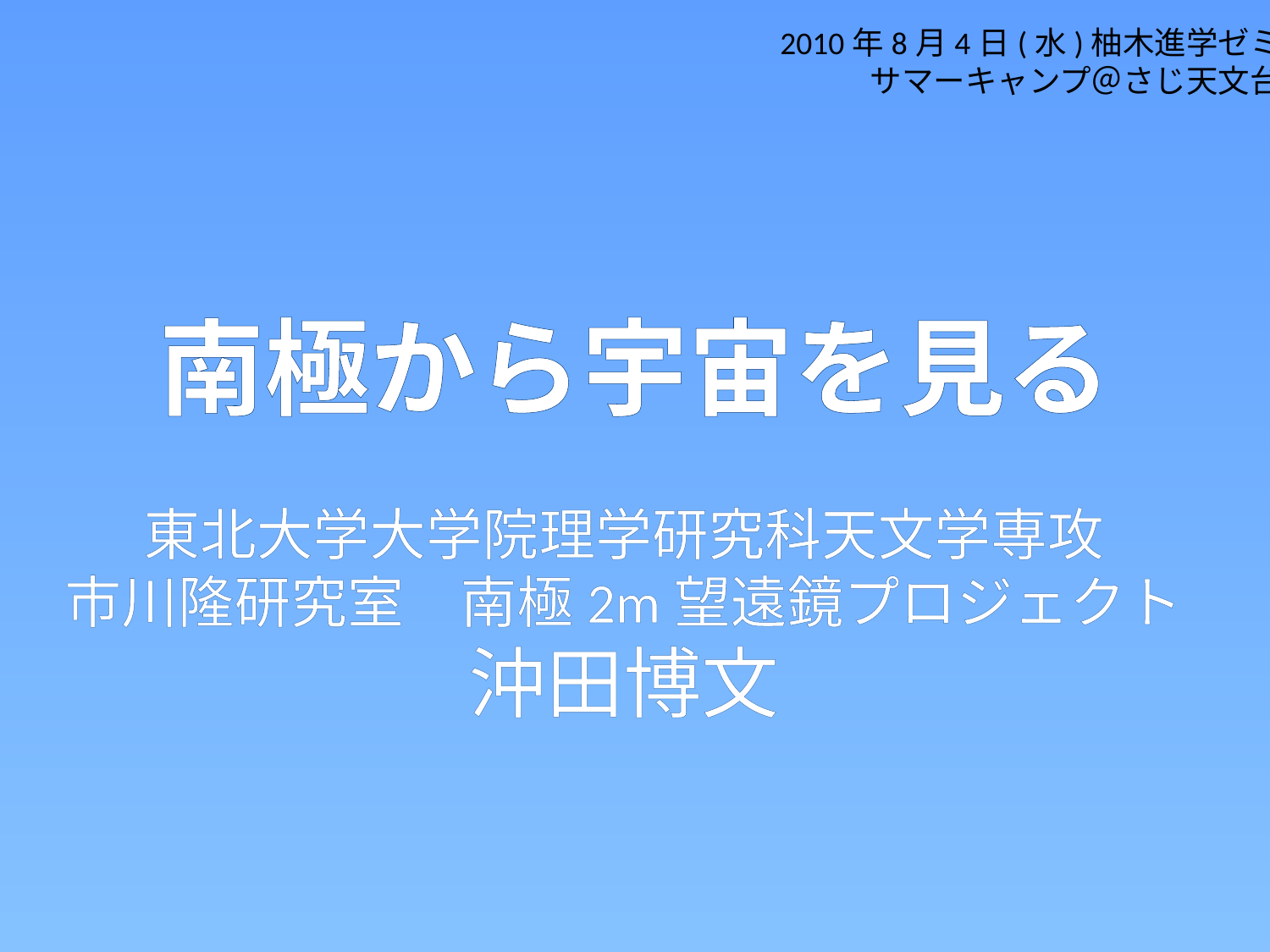

2010年8月4日(水)柚木進学ゼミ
サマーキャンプ＠さじ天文台
南極から宇宙を見る
東北大学大学院理学研究科天文学専攻
市川隆研究室　南極2m望遠鏡プロジェクト
沖田博文